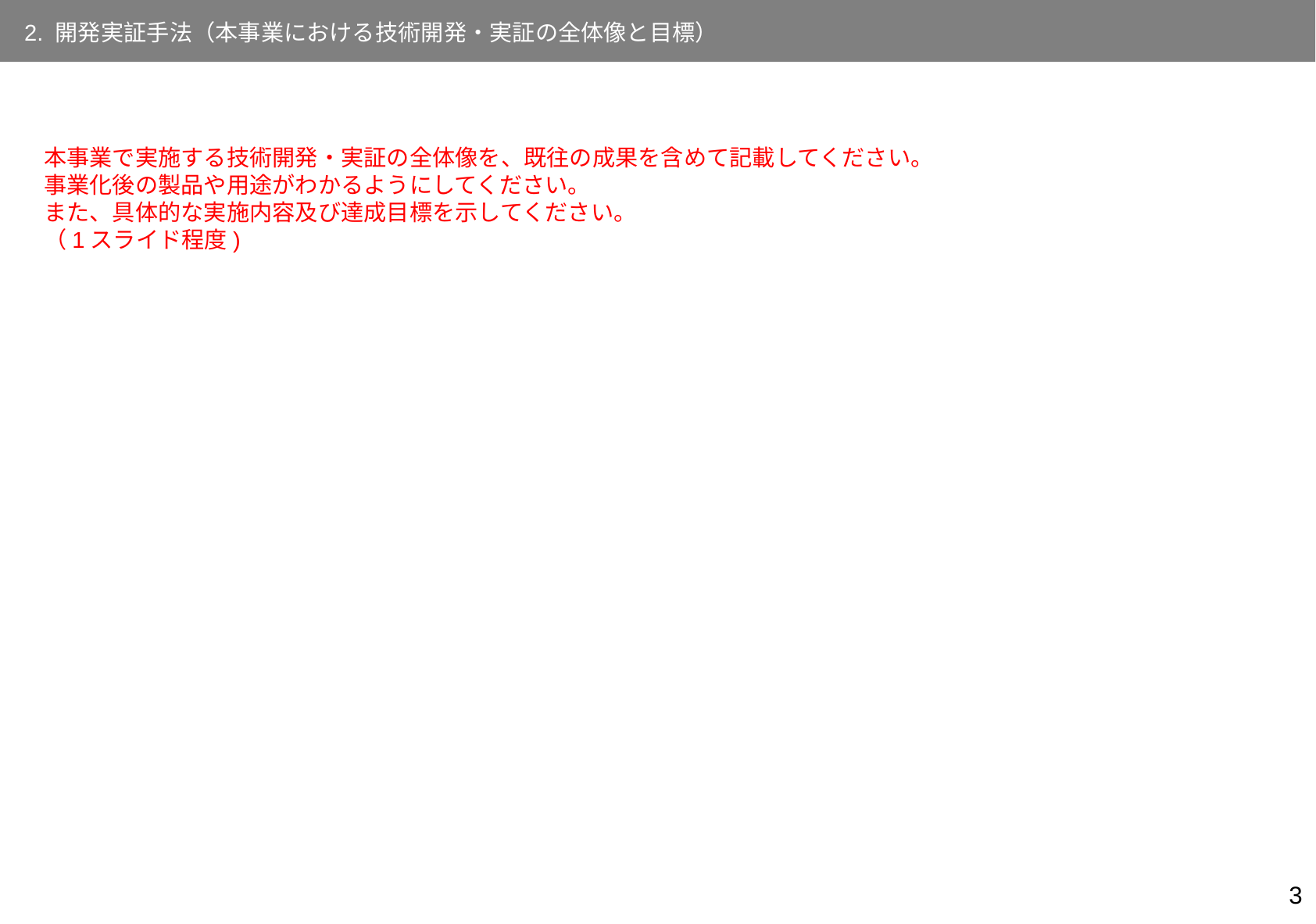

2. 開発実証手法（本事業における技術開発・実証の全体像と目標）

本事業で実施する技術開発・実証の全体像を、既往の成果を含めて記載してください。
事業化後の製品や用途がわかるようにしてください。
また、具体的な実施内容及び達成目標を示してください。
（1スライド程度)
3